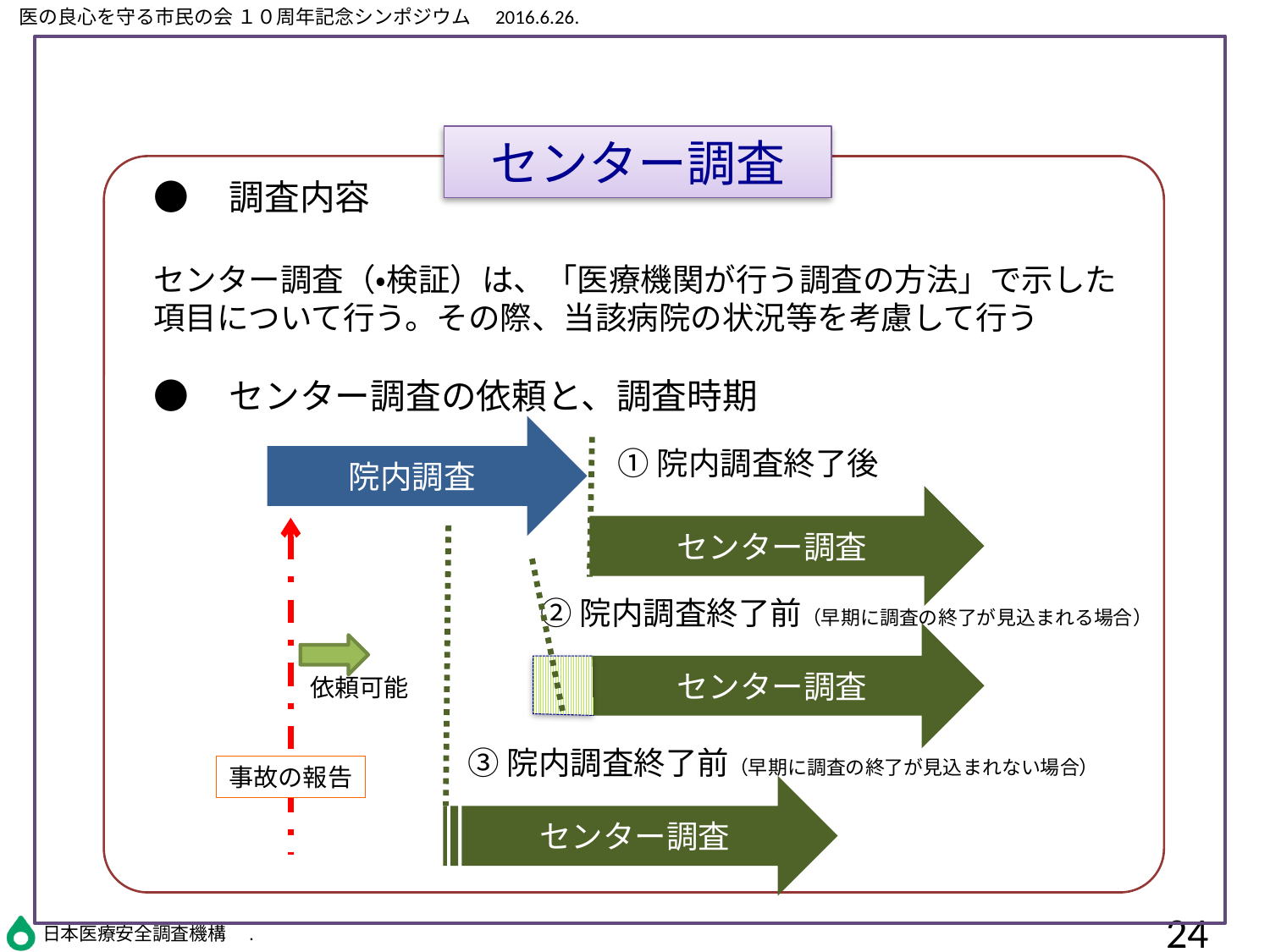

センター調査
●　調査内容

センター調査（・検証）は、「医療機関が行う調査の方法」で示した項目について行う。その際、当該病院の状況等を考慮して行う

●　センター調査の依頼と、調査時期

院内調査
事故の報告
①院内調査終了後
センター調査
②院内調査終了前（早期に調査の終了が見込まれる場合）
センター調査

③院内調査終了前（早期に調査の終了が見込まれない場合）
センター調査

依頼可能